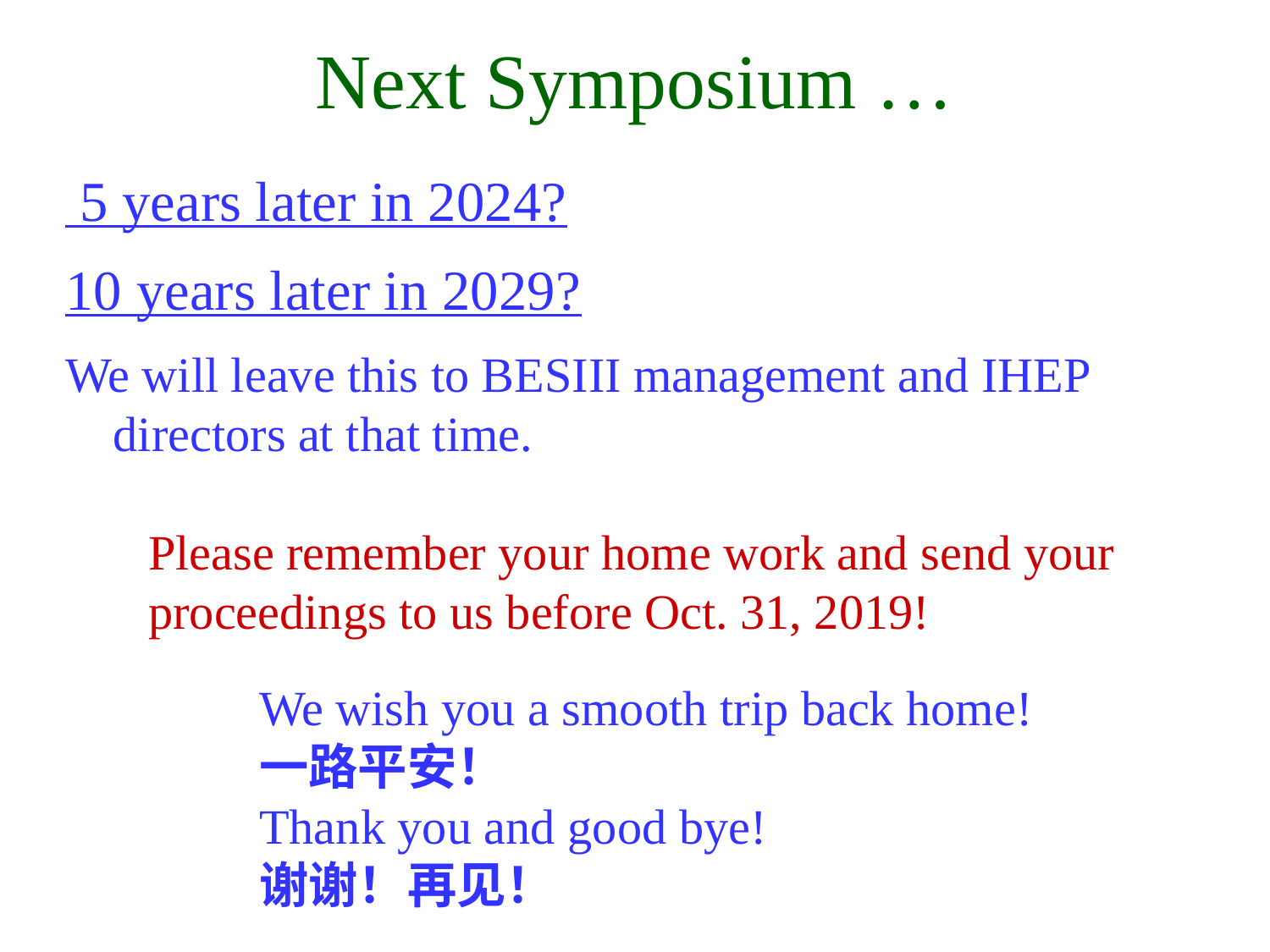

# Next Symposium …
 5 years later in 2024?
10 years later in 2029?
We will leave this to BESIII management and IHEP directors at that time.
Please remember your home work and send your proceedings to us before Oct. 31, 2019!
We wish you a smooth trip back home!
一路平安！
Thank you and good bye!
谢谢！再见！